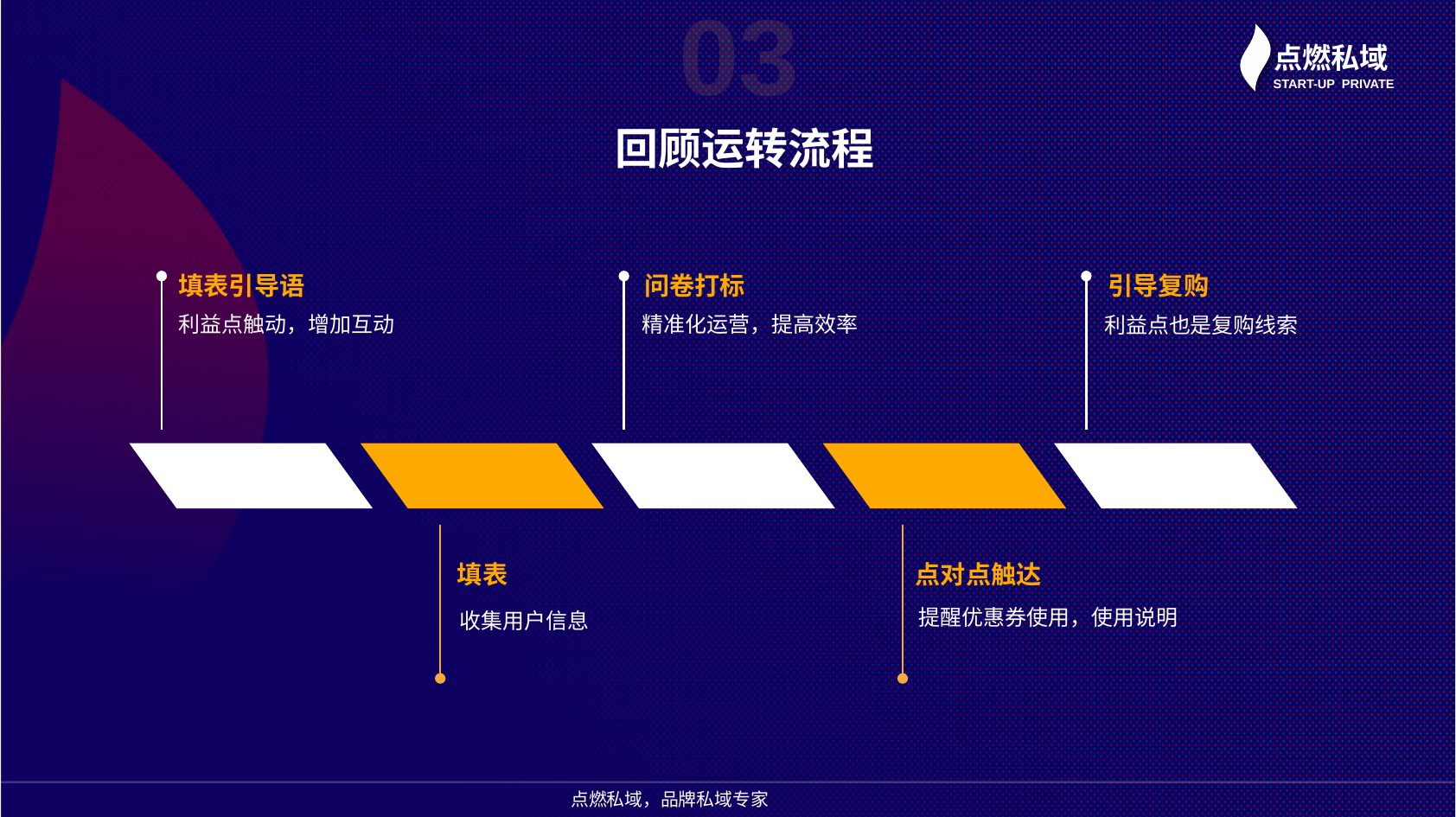

03
回顾运转流程
填表引导语
问卷打标
引导复购
利益点触动，增加互动
精准化运营，提高效率
利益点也是复购线索
填表
点对点触达
提醒优惠券使用，使用说明
收集用户信息
2024

2028

2020
点燃私域，品牌私域专家